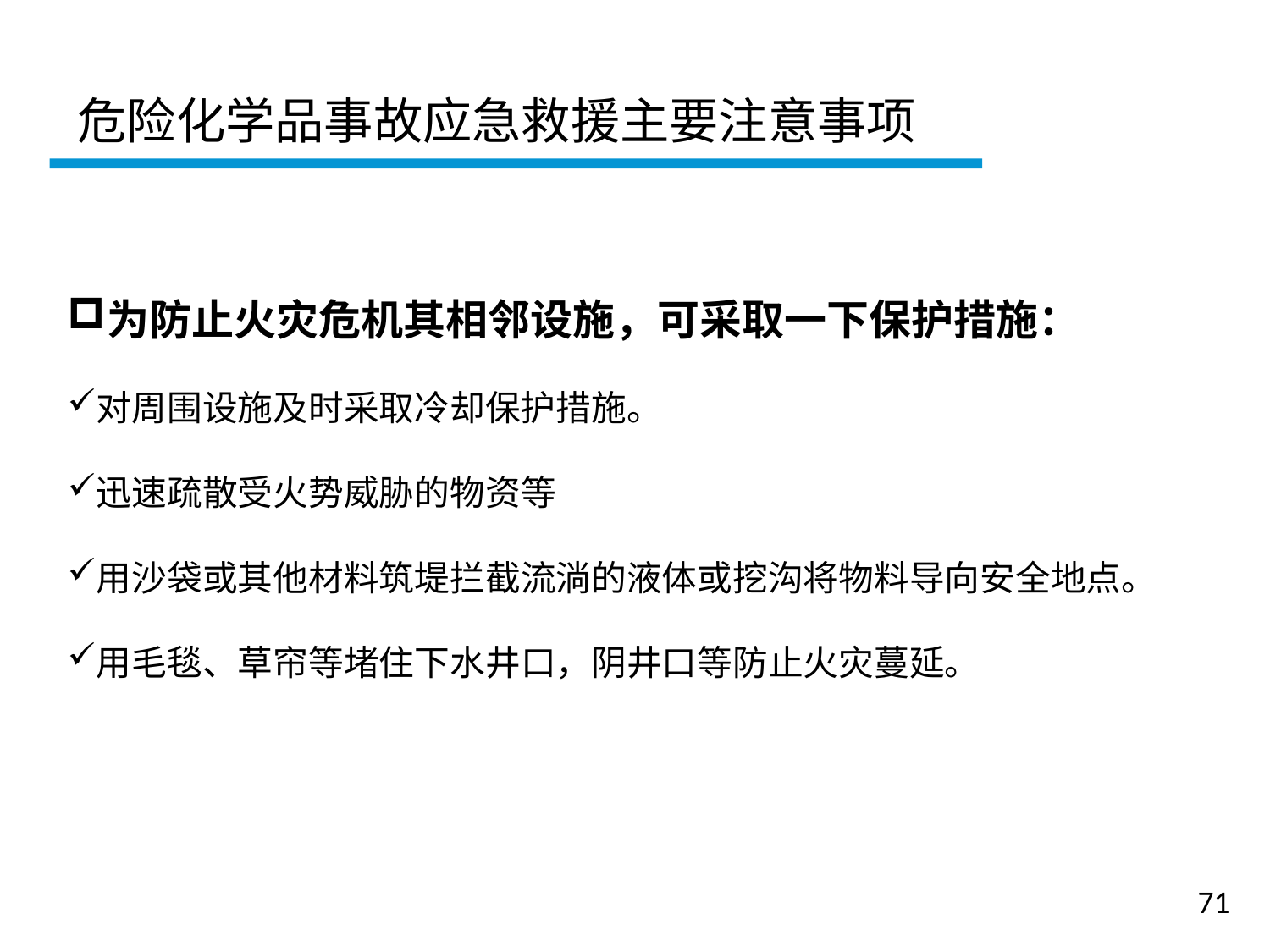

危险化学品事故应急救援主要注意事项
为防止火灾危机其相邻设施，可采取一下保护措施：
对周围设施及时采取冷却保护措施。
迅速疏散受火势威胁的物资等
用沙袋或其他材料筑堤拦截流淌的液体或挖沟将物料导向安全地点。
用毛毯、草帘等堵住下水井口，阴井口等防止火灾蔓延。
一